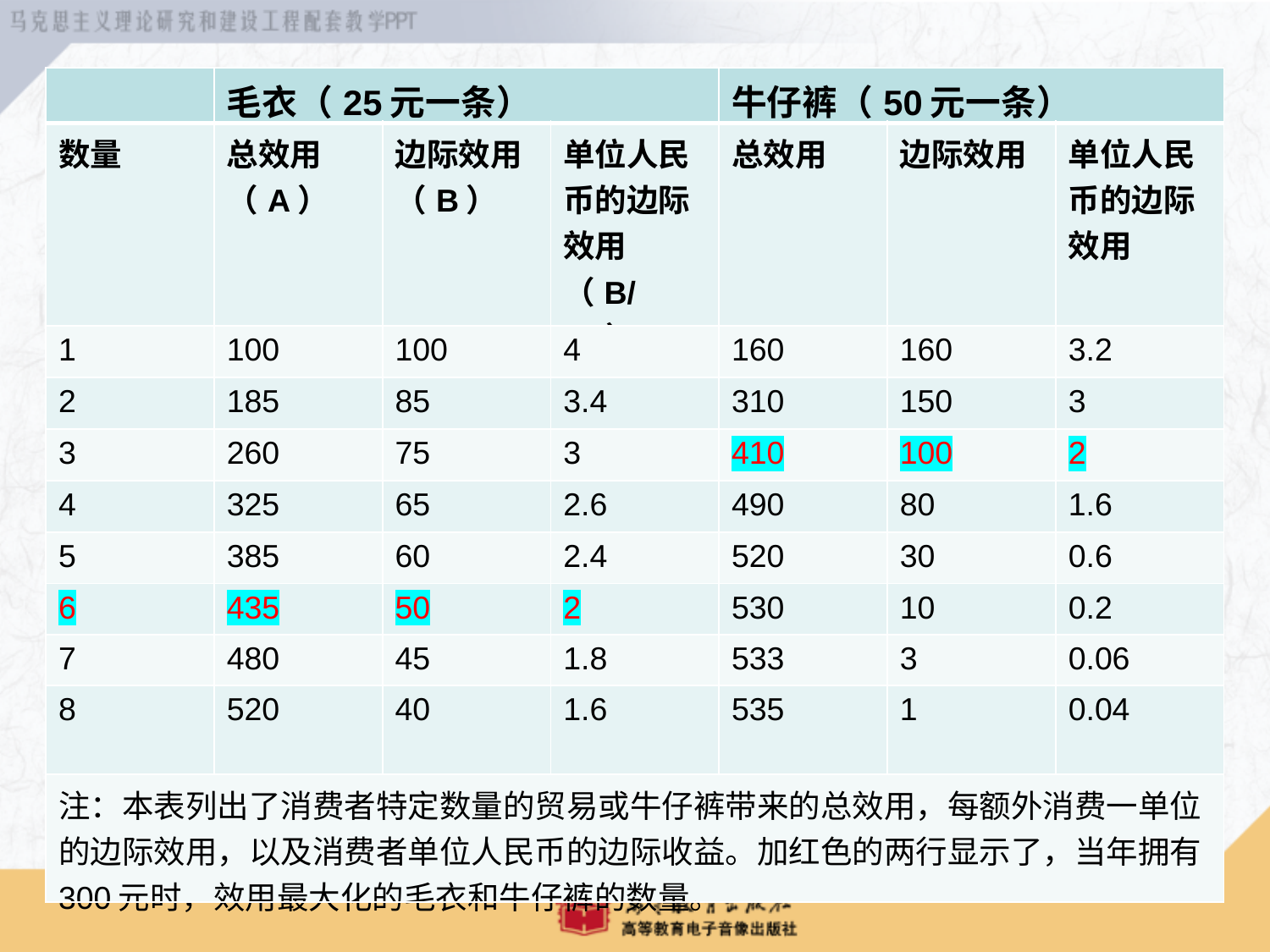

|  | 毛衣（25元一条） |  |  | 牛仔裤（50元一条） |  |  |
| --- | --- | --- | --- | --- | --- | --- |
| 数量 | 总效用（A） | 边际效用（B） | 单位人民币的边际效用（B/25） | 总效用 | 边际效用 | 单位人民币的边际效用 |
| 1 | 100 | 100 | 4 | 160 | 160 | 3.2 |
| 2 | 185 | 85 | 3.4 | 310 | 150 | 3 |
| 3 | 260 | 75 | 3 | 410 | 100 | 2 |
| 4 | 325 | 65 | 2.6 | 490 | 80 | 1.6 |
| 5 | 385 | 60 | 2.4 | 520 | 30 | 0.6 |
| 6 | 435 | 50 | 2 | 530 | 10 | 0.2 |
| 7 | 480 | 45 | 1.8 | 533 | 3 | 0.06 |
| 8 | 520 | 40 | 1.6 | 535 | 1 | 0.04 |
| 注：本表列出了消费者特定数量的贸易或牛仔裤带来的总效用，每额外消费一单位的边际效用，以及消费者单位人民币的边际收益。加红色的两行显示了，当年拥有300元时，效用最大化的毛衣和牛仔裤的数量。 |  |  |  |  |  |  |
消费毛衣和牛仔裤的总效用和边际效用（两种种商品）